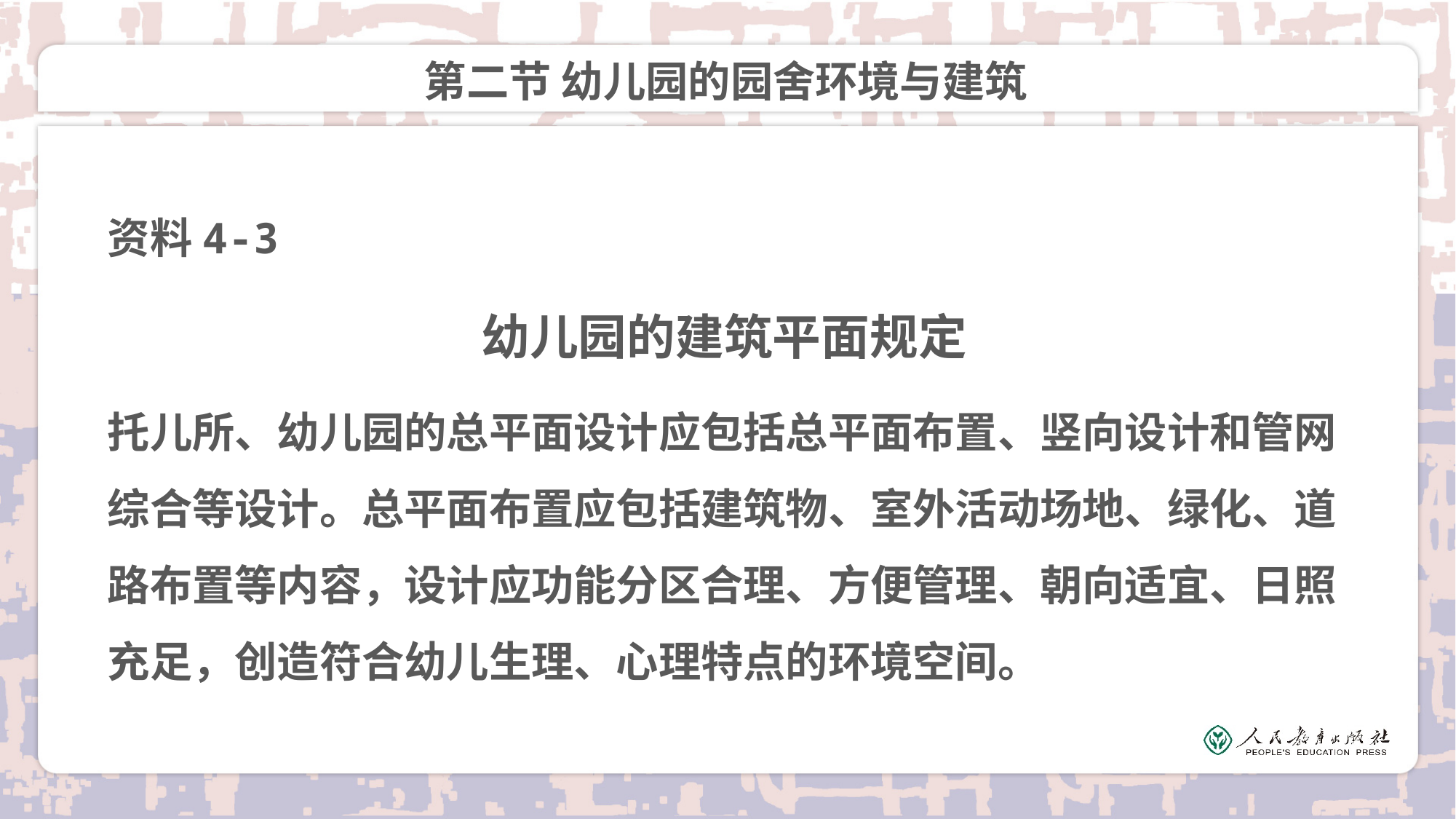

# 第二节 幼儿园的园舍环境与建筑
资料4-3
幼儿园的建筑平面规定
托儿所、幼儿园的总平面设计应包括总平面布置、竖向设计和管网综合等设计。总平面布置应包括建筑物、室外活动场地、绿化、道路布置等内容，设计应功能分区合理、方便管理、朝向适宜、日照充足，创造符合幼儿生理、心理特点的环境空间。